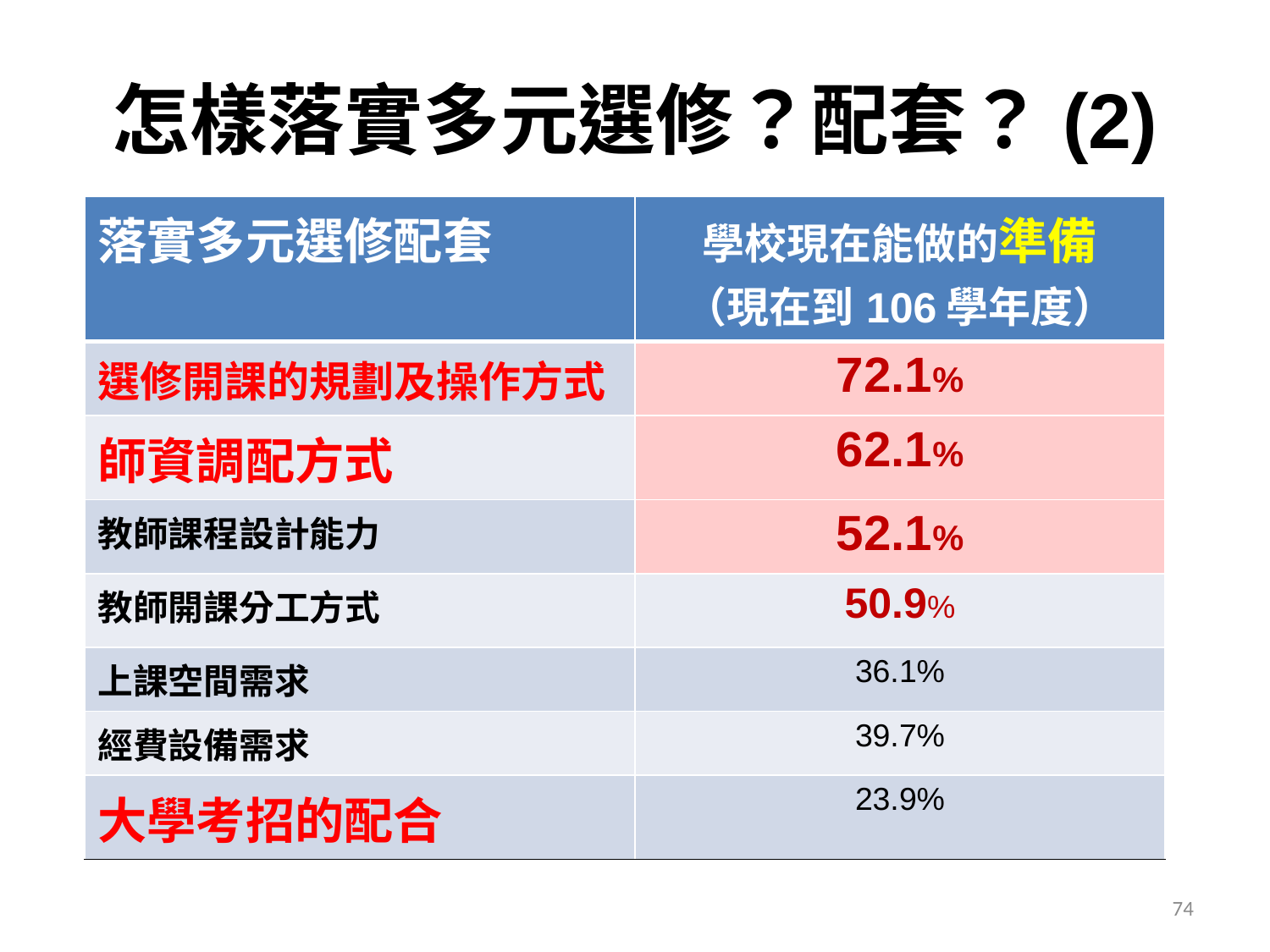

# 怎樣落實多元選修？配套？(2)
| 落實多元選修配套 | 學校現在能做的準備 （現在到106學年度） |
| --- | --- |
| 選修開課的規劃及操作方式 | 72.1% |
| 師資調配方式 | 62.1% |
| 教師課程設計能力 | 52.1% |
| 教師開課分工方式 | 50.9% |
| 上課空間需求 | 36.1% |
| 經費設備需求 | 39.7% |
| 大學考招的配合 | 23.9% |
74